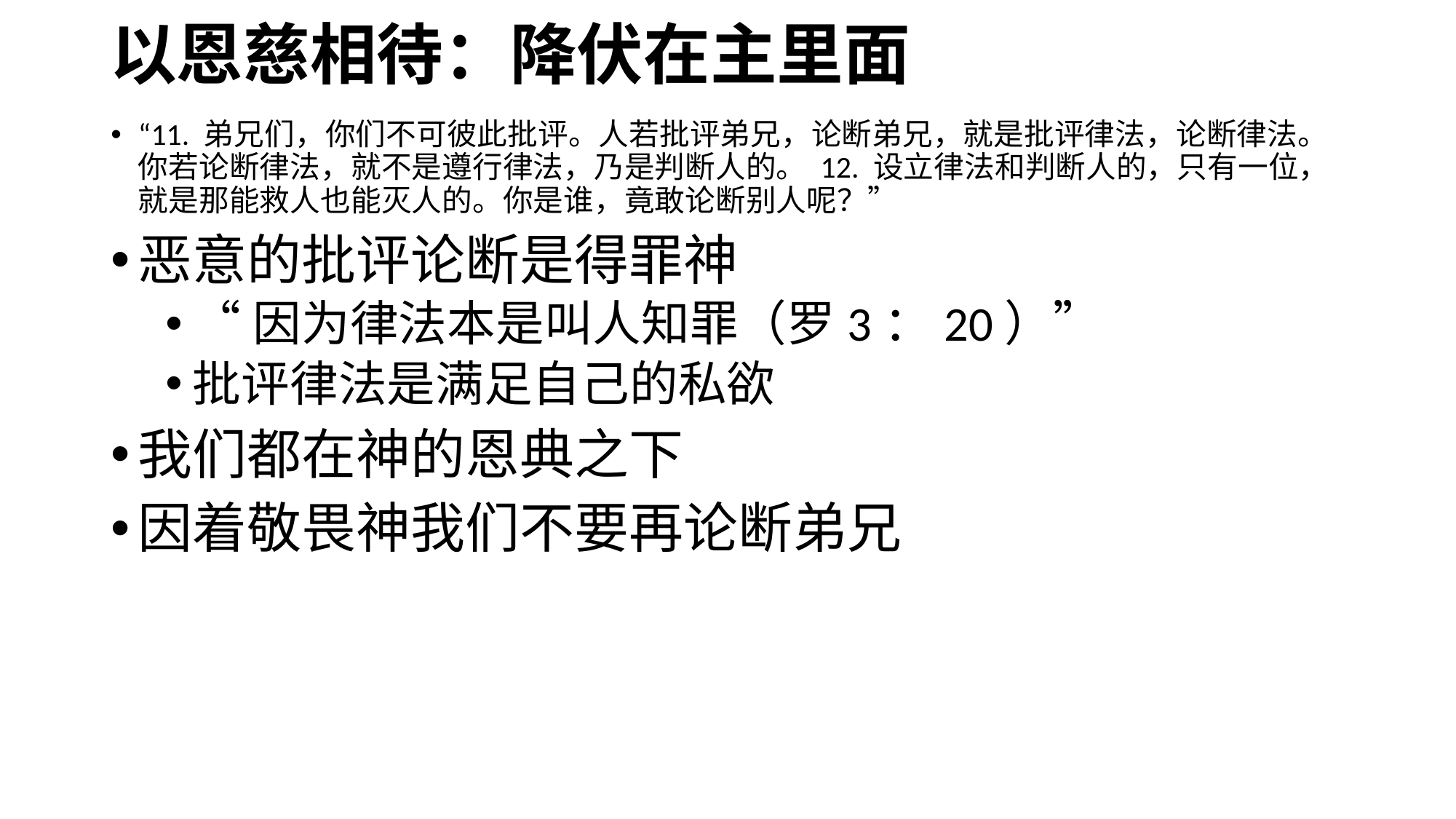

# 以恩慈相待：降伏在主里面
“11. 弟兄们，你们不可彼此批评。人若批评弟兄，论断弟兄，就是批评律法，论断律法。你若论断律法，就不是遵行律法，乃是判断人的。 12. 设立律法和判断人的，只有一位，就是那能救人也能灭人的。你是谁，竟敢论断别人呢？”
恶意的批评论断是得罪神
“因为律法本是叫人知罪（罗3：20）”
批评律法是满足自己的私欲
我们都在神的恩典之下
因着敬畏神我们不要再论断弟兄